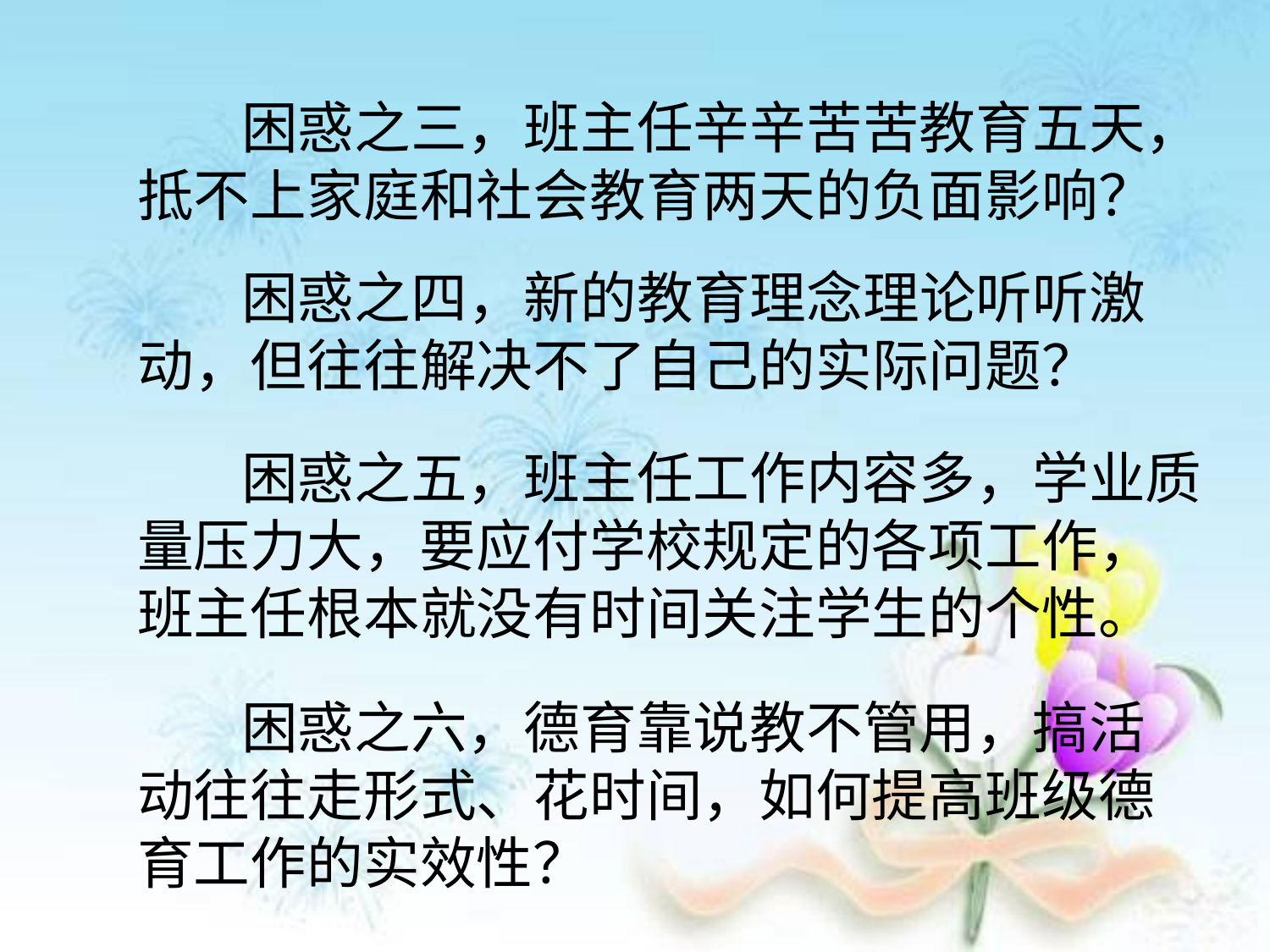

困惑之三，班主任辛辛苦苦教育五天，抵不上家庭和社会教育两天的负面影响？
       困惑之四，新的教育理念理论听听激动，但往往解决不了自己的实际问题？
       困惑之五，班主任工作内容多，学业质量压力大，要应付学校规定的各项工作，班主任根本就没有时间关注学生的个性。
       困惑之六，德育靠说教不管用，搞活动往往走形式、花时间，如何提高班级德育工作的实效性？